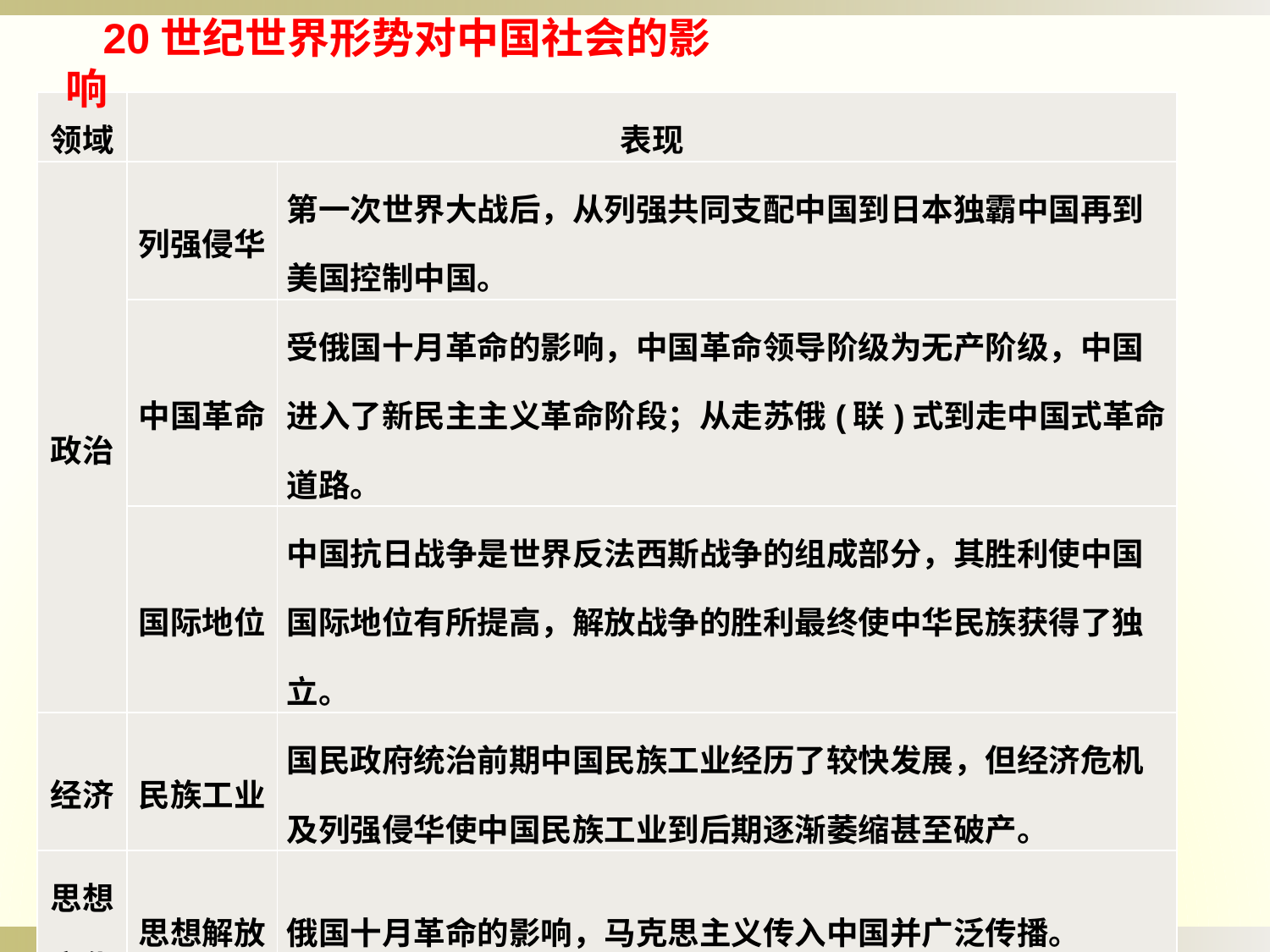

20世纪世界形势对中国社会的影响

| 领域 | 表现 |  |
| --- | --- | --- |
| 政治 | 列强侵华 | 第一次世界大战后，从列强共同支配中国到日本独霸中国再到美国控制中国。 |
|  | 中国革命 | 受俄国十月革命的影响，中国革命领导阶级为无产阶级，中国进入了新民主主义革命阶段；从走苏俄(联)式到走中国式革命道路。 |
|  | 国际地位 | 中国抗日战争是世界反法西斯战争的组成部分，其胜利使中国国际地位有所提高，解放战争的胜利最终使中华民族获得了独立。 |
| 经济 | 民族工业 | 国民政府统治前期中国民族工业经历了较快发展，但经济危机及列强侵华使中国民族工业到后期逐渐萎缩甚至破产。 |
| 思想文化 | 思想解放 | 俄国十月革命的影响，马克思主义传入中国并广泛传播。 |
|  | 思想理论 | 俄国十月革命的影响，三民主义发展为新三民主义；毛泽东思想形成并发展。 |